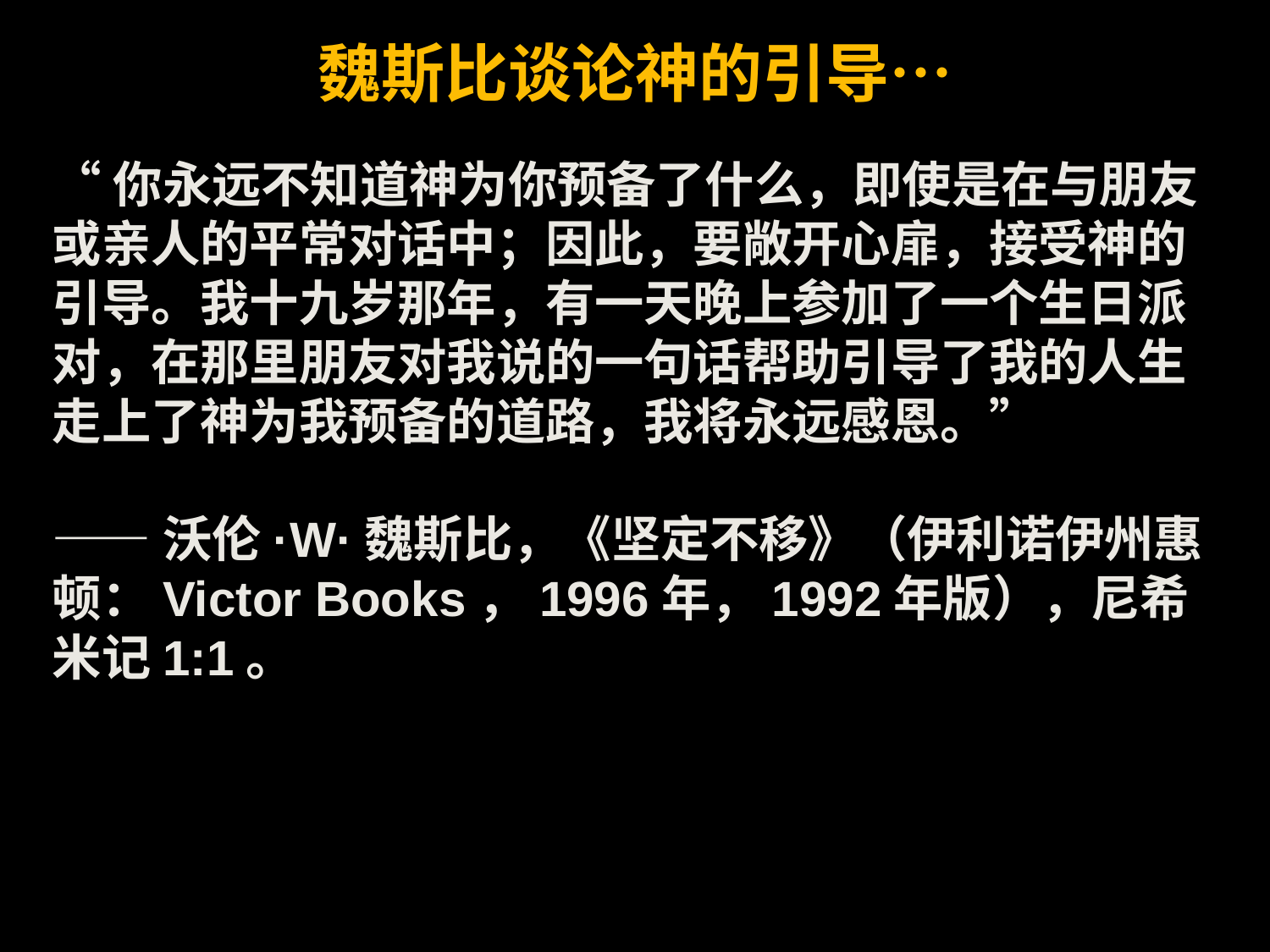

# 魏斯比谈论神的引导…
“你永远不知道神为你预备了什么，即使是在与朋友或亲人的平常对话中；因此，要敞开心扉，接受神的引导。我十九岁那年，有一天晚上参加了一个生日派对，在那里朋友对我说的一句话帮助引导了我的人生走上了神为我预备的道路，我将永远感恩。”

——沃伦·W·魏斯比，《坚定不移》（伊利诺伊州惠顿：Victor Books，1996年，1992年版），尼希米记1:1。